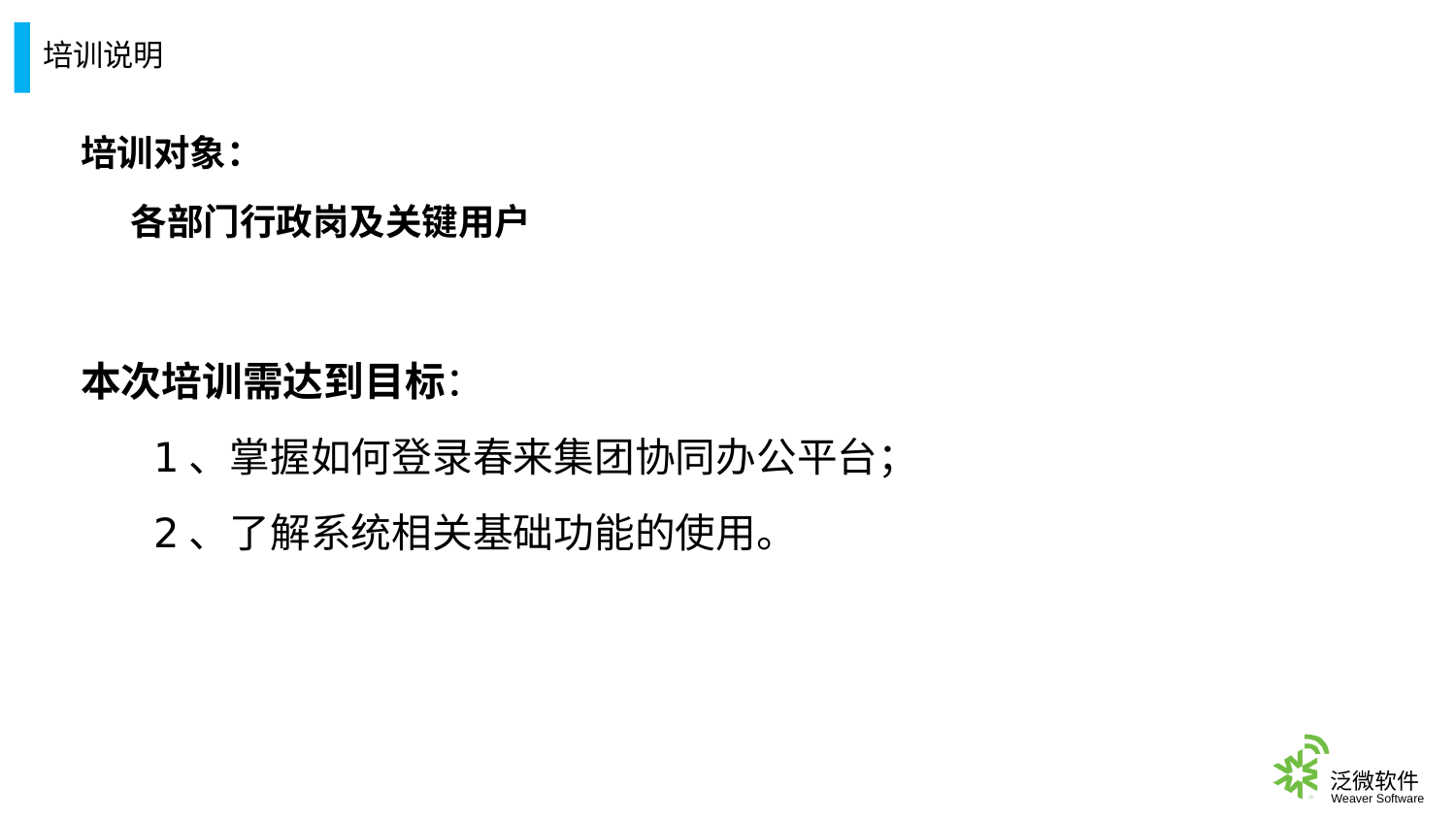

培训说明
培训对象：
     各部门行政岗及关键用户
本次培训需达到目标：
1、掌握如何登录春来集团协同办公平台；
2、了解系统相关基础功能的使用。